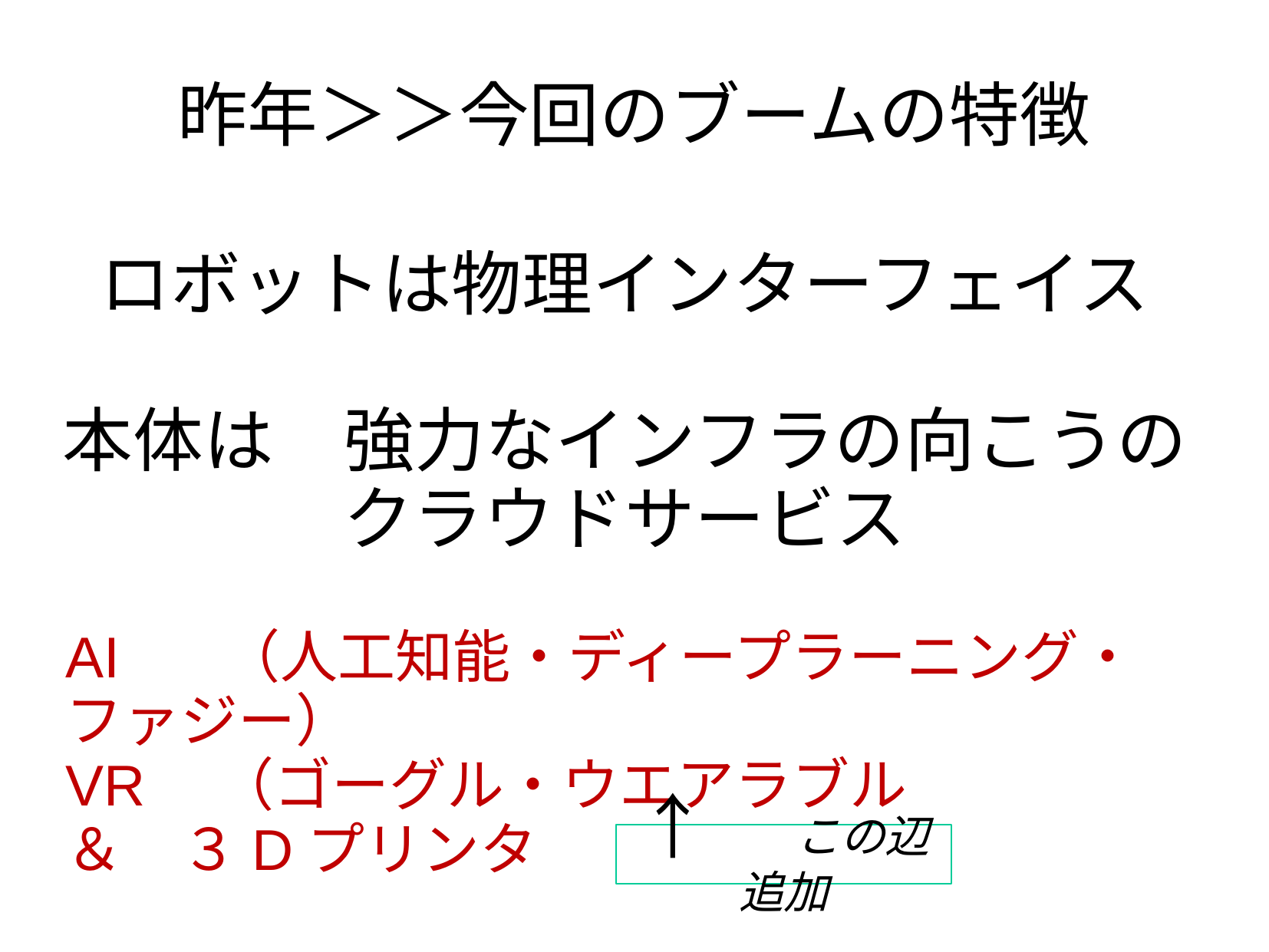

# 昨年＞＞今回のブームの特徴
ロボットは物理インターフェイス

本体は　強力なインフラの向こうの
クラウドサービス
AI  　（人工知能・ディープラーニング・ファジー）
VR　（ゴーグル・ウエアラブル
＆　３Dプリンタ
↑　この辺追加